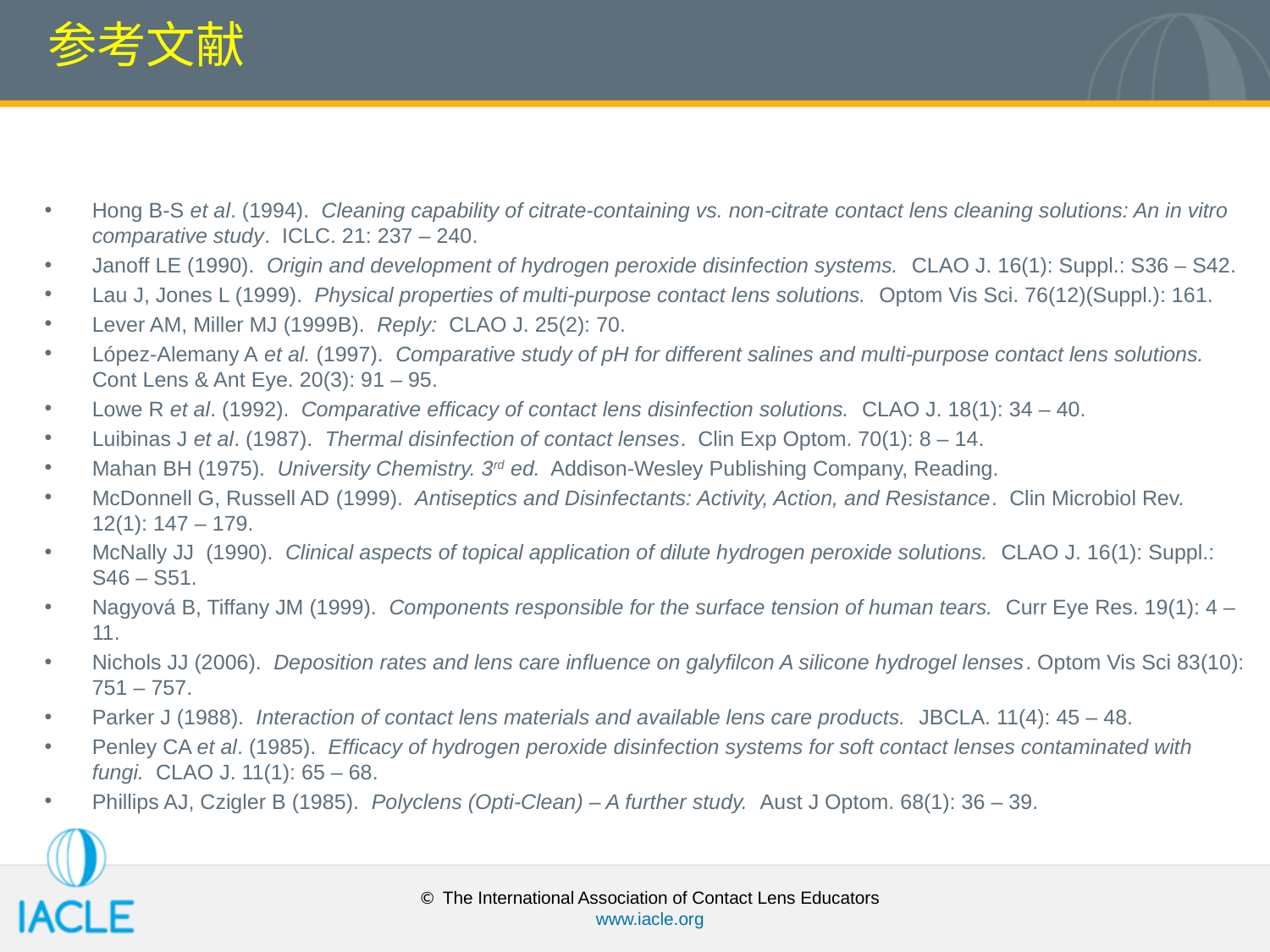

# 参考文献
Hong B-S et al. (1994).  Cleaning capability of citrate-containing vs. non-citrate contact lens cleaning solutions: An in vitro comparative study.  ICLC. 21: 237 – 240.
Janoff LE (1990).  Origin and development of hydrogen peroxide disinfection systems.  CLAO J. 16(1): Suppl.: S36 – S42.
Lau J, Jones L (1999).  Physical properties of multi-purpose contact lens solutions.  Optom Vis Sci. 76(12)(Suppl.): 161.
Lever AM, Miller MJ (1999B).  Reply:  CLAO J. 25(2): 70.
López-Alemany A et al. (1997).  Comparative study of pH for different salines and multi-purpose contact lens solutions.  Cont Lens & Ant Eye. 20(3): 91 – 95.
Lowe R et al. (1992).  Comparative efficacy of contact lens disinfection solutions.  CLAO J. 18(1): 34 – 40.
Luibinas J et al. (1987).  Thermal disinfection of contact lenses.  Clin Exp Optom. 70(1): 8 – 14.
Mahan BH (1975).  University Chemistry. 3rd ed.  Addison-Wesley Publishing Company, Reading.
McDonnell G, Russell AD (1999).  Antiseptics and Disinfectants: Activity, Action, and Resistance.  Clin Microbiol Rev.  12(1): 147 – 179.
McNally JJ  (1990).  Clinical aspects of topical application of dilute hydrogen peroxide solutions.  CLAO J. 16(1): Suppl.: S46 – S51.
Nagyová B, Tiffany JM (1999).  Components responsible for the surface tension of human tears.  Curr Eye Res. 19(1): 4 – 11.
Nichols JJ (2006).  Deposition rates and lens care influence on galyfilcon A silicone hydrogel lenses. Optom Vis Sci 83(10): 751 – 757.
Parker J (1988).  Interaction of contact lens materials and available lens care products.  JBCLA. 11(4): 45 – 48.
Penley CA et al. (1985).  Efficacy of hydrogen peroxide disinfection systems for soft contact lenses contaminated with fungi.  CLAO J. 11(1): 65 – 68.
Phillips AJ, Czigler B (1985).  Polyclens (Opti-Clean) – A further study.  Aust J Optom. 68(1): 36 – 39.

©  The International Association of Contact Lens Educators
www.iacle.org